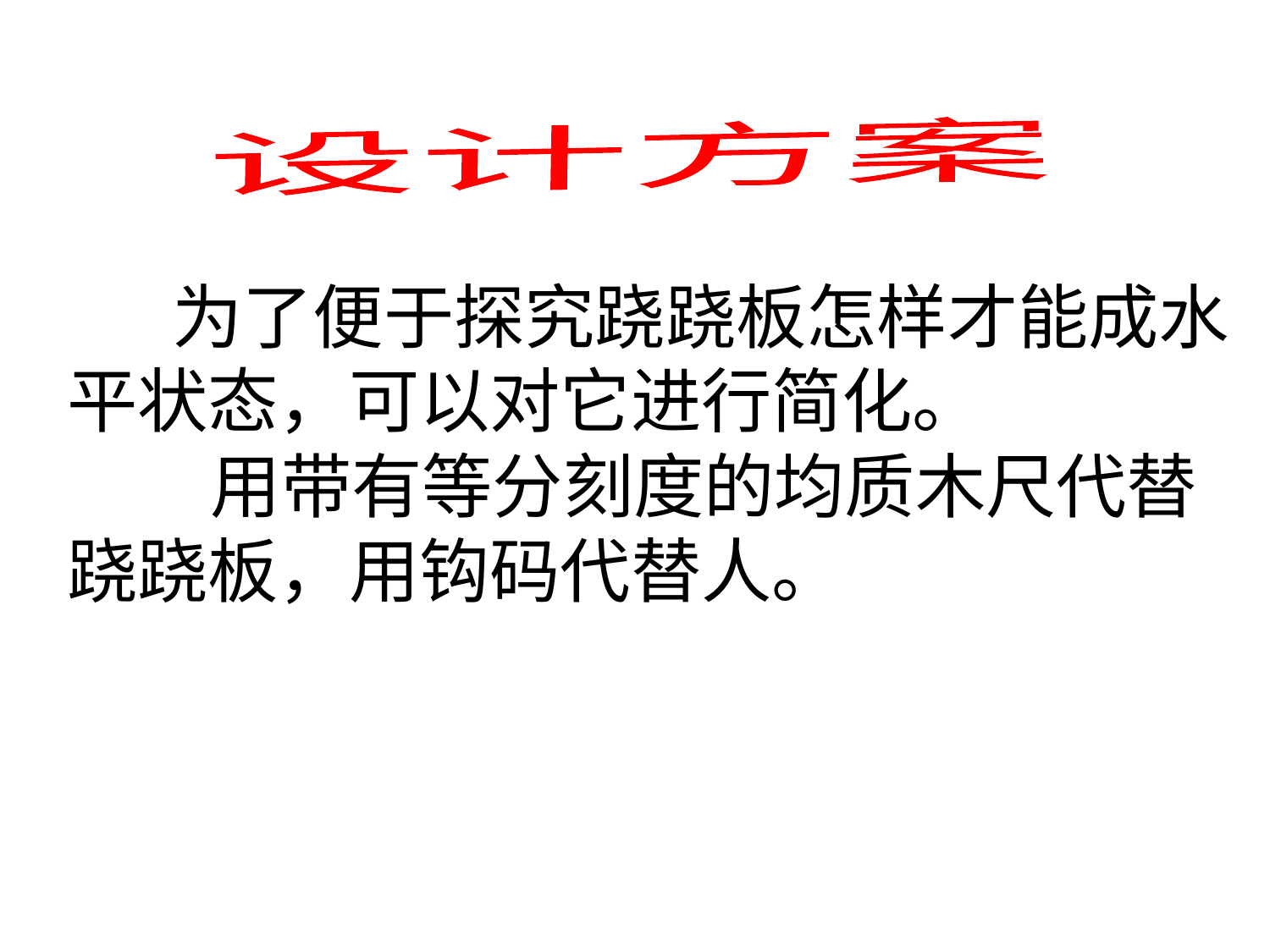

设计方案
          为了便于探究跷跷板怎样才能成水平状态，可以对它进行简化。
        用带有等分刻度的均质木尺代替跷跷板，用钩码代替人。